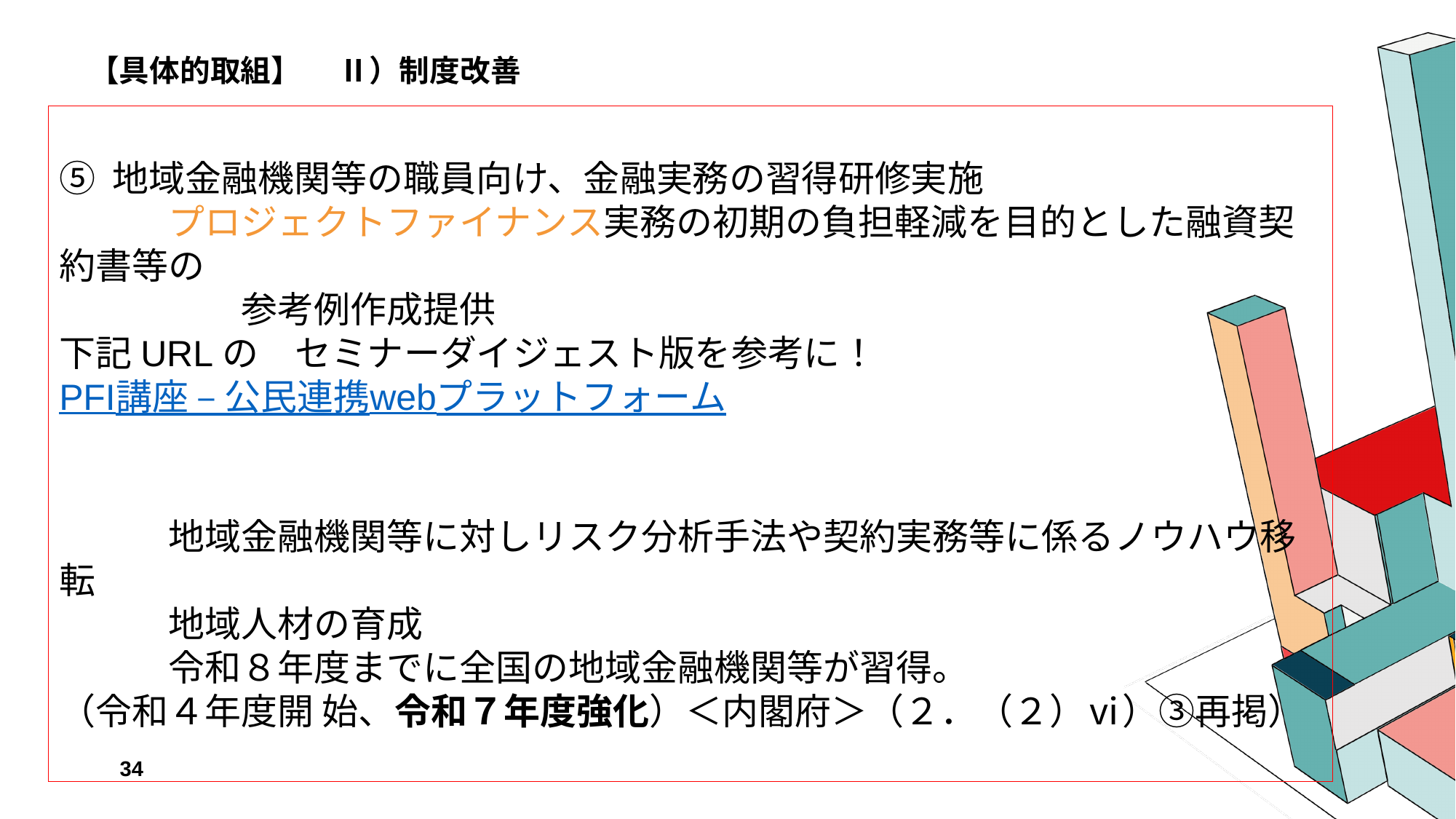

# 【具体的取組】　 ⅱ）制度改善

⑤ 地域金融機関等の職員向け、金融実務の習得研修実施
	プロジェクトファイナンス実務の初期の負担軽減を目的とした融資契約書等の
　　　　　参考例作成提供
下記URLの　セミナーダイジェスト版を参考に！
PFI講座 – 公民連携webプラットフォーム

	地域金融機関等に対しリスク分析手法や契約実務等に係るノウハウ移転
	地域人材の育成
	令和８年度までに全国の地域金融機関等が習得。
（令和４年度開 始、令和７年度強化）＜内閣府＞（２．（２）ⅵ）③再掲）

34